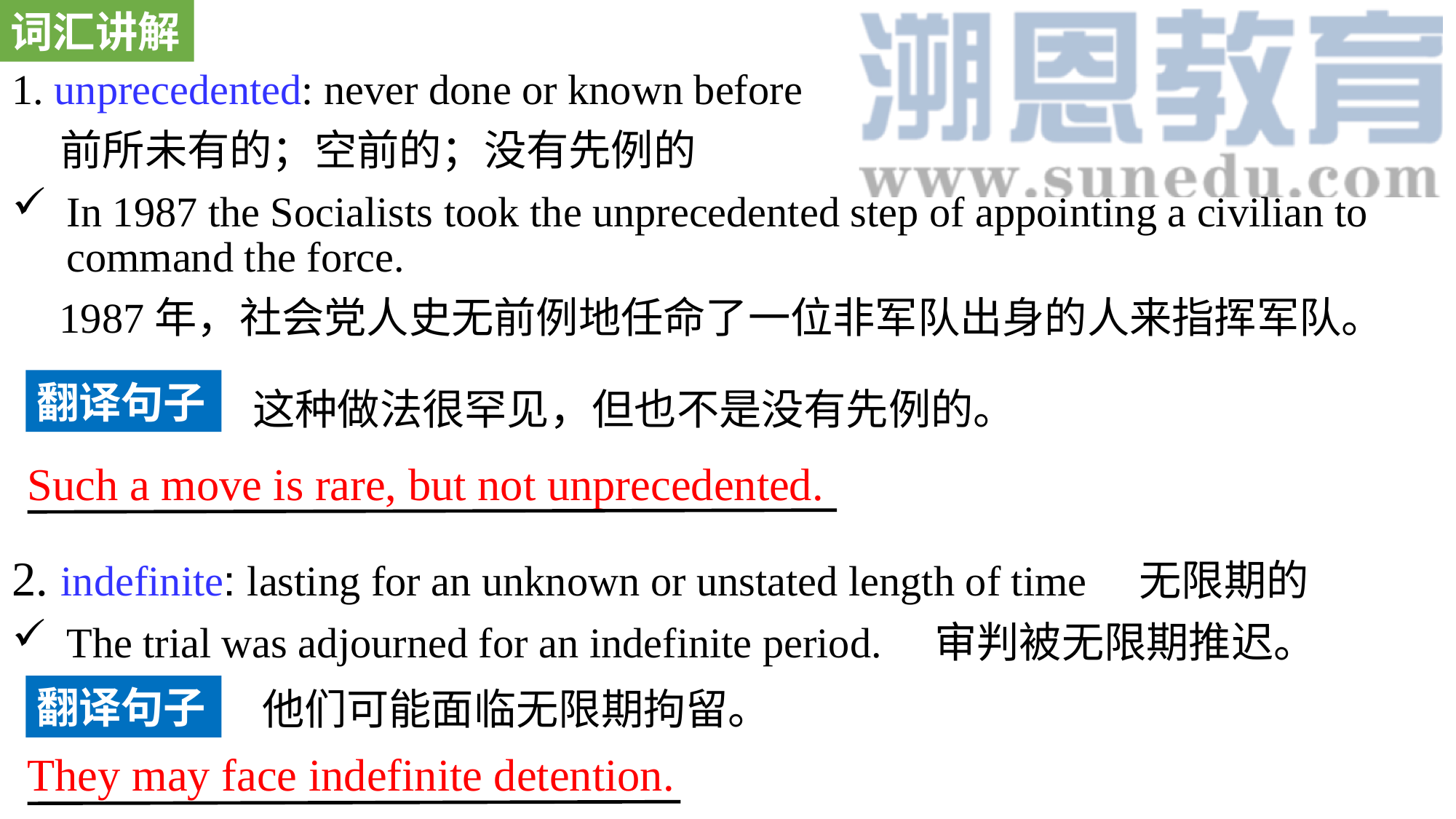

词汇讲解
1. unprecedented: never done or known before
    前所未有的；空前的；没有先例的
In 1987 the Socialists took the unprecedented step of appointing a civilian to command the force.
    1987年，社会党人史无前例地任命了一位非军队出身的人来指挥军队。

2. indefinite: lasting for an unknown or unstated length of time    无限期的
The trial was adjourned for an indefinite period.    审判被无限期推迟。
翻译句子
这种做法很罕见，但也不是没有先例的。
Such a move is rare, but not unprecedented.
翻译句子
 他们可能面临无限期拘留。
They may face indefinite detention.